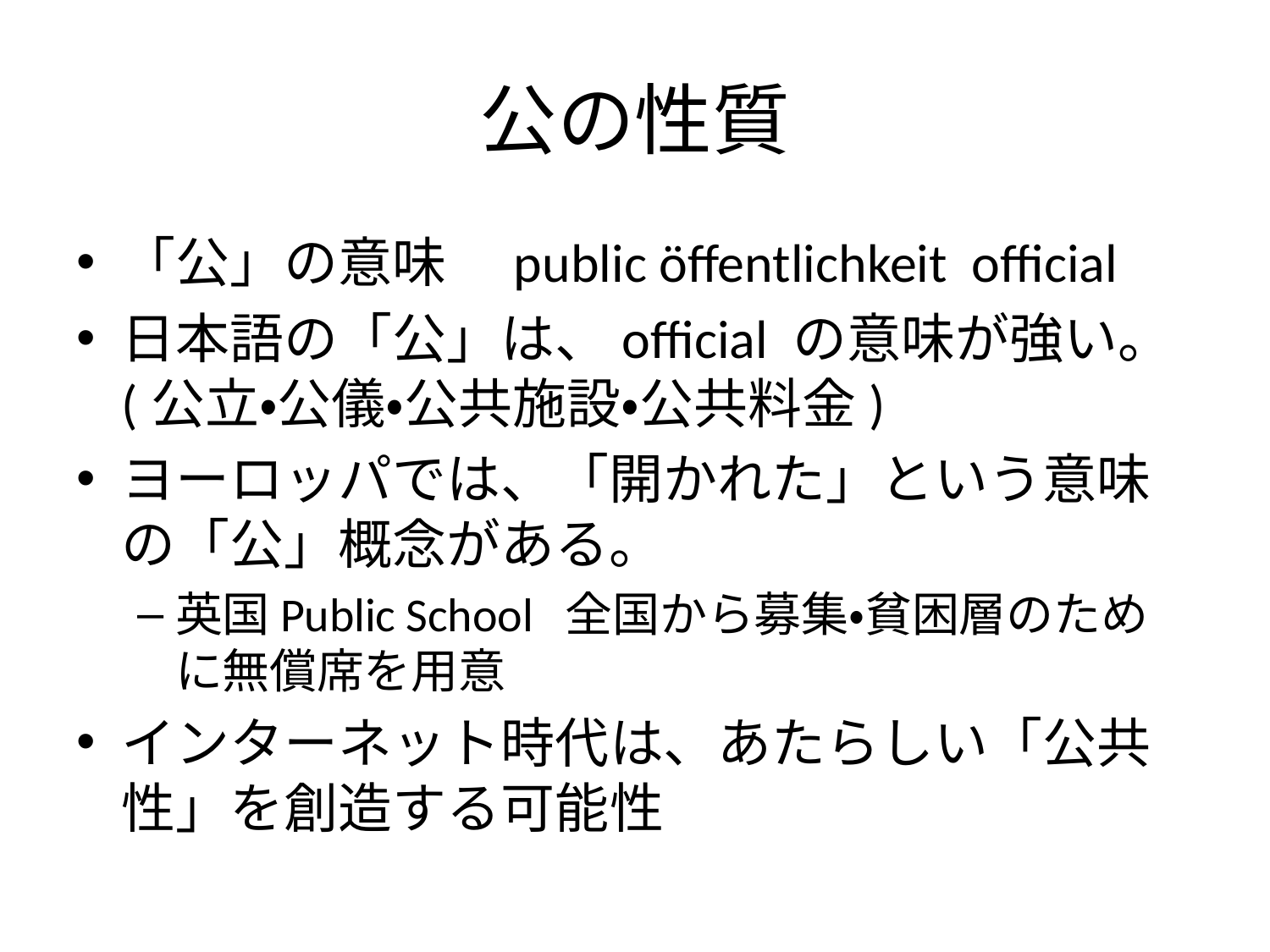

# 公の性質
「公」の意味　public öffentlichkeit  official
日本語の「公」は、official の意味が強い。(公立・公儀・公共施設・公共料金)
ヨーロッパでは、「開かれた」という意味の「公」概念がある。
英国Public School  全国から募集・貧困層のために無償席を用意
インターネット時代は、あたらしい「公共性」を創造する可能性